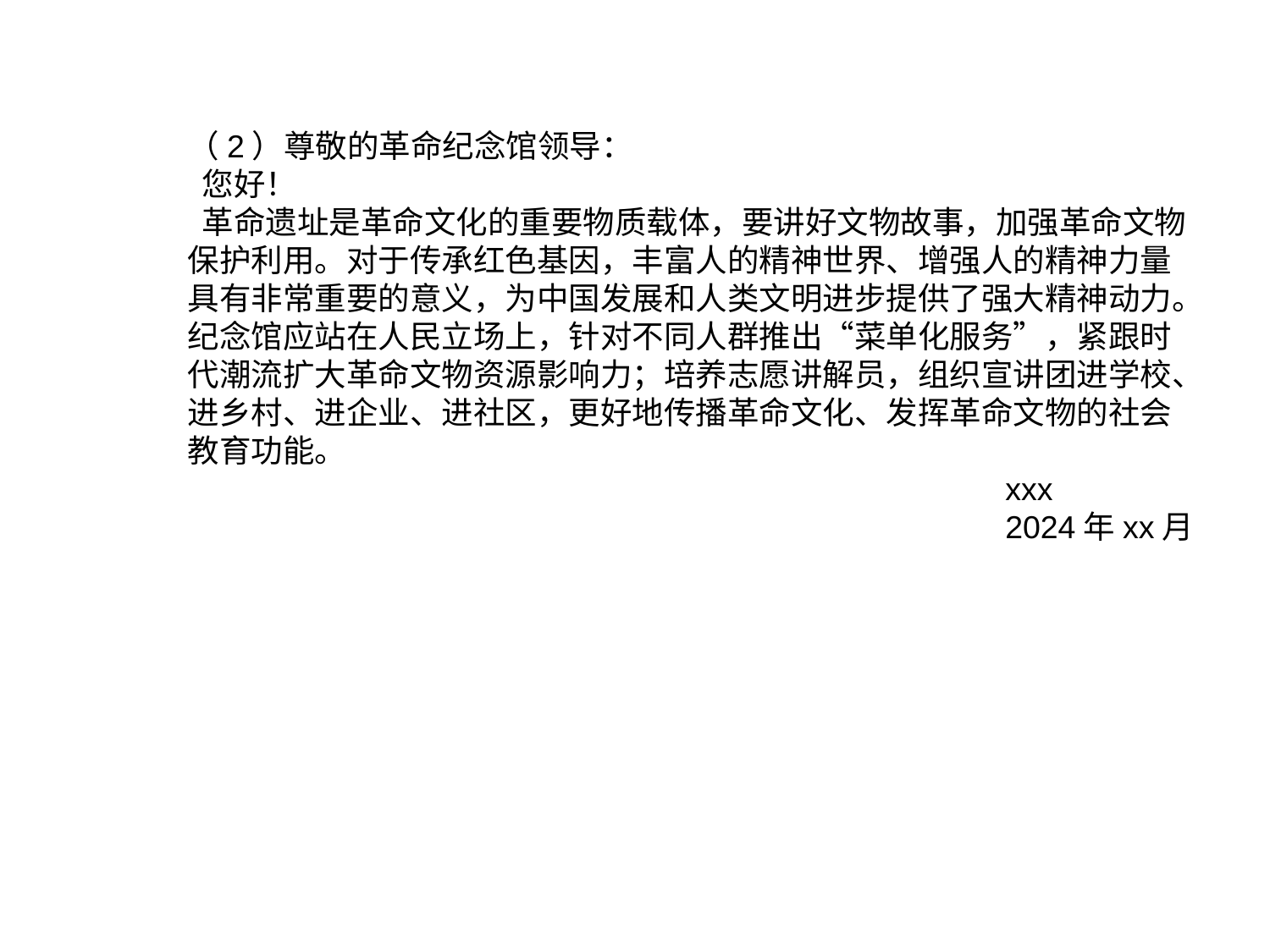

（2）尊敬的革命纪念馆领导：
 您好！
 革命遗址是革命文化的重要物质载体，要讲好文物故事，加强革命文物保护利用。对于传承红色基因，丰富人的精神世界、增强人的精神力量具有非常重要的意义，为中国发展和人类文明进步提供了强大精神动力。纪念馆应站在人民立场上，针对不同人群推出“菜单化服务”，紧跟时代潮流扩大革命文物资源影响力；培养志愿讲解员，组织宣讲团进学校、进乡村、进企业、进社区，更好地传播革命文化、发挥革命文物的社会教育功能。
                                                                                            xxx
                                                                                            2024年xx月